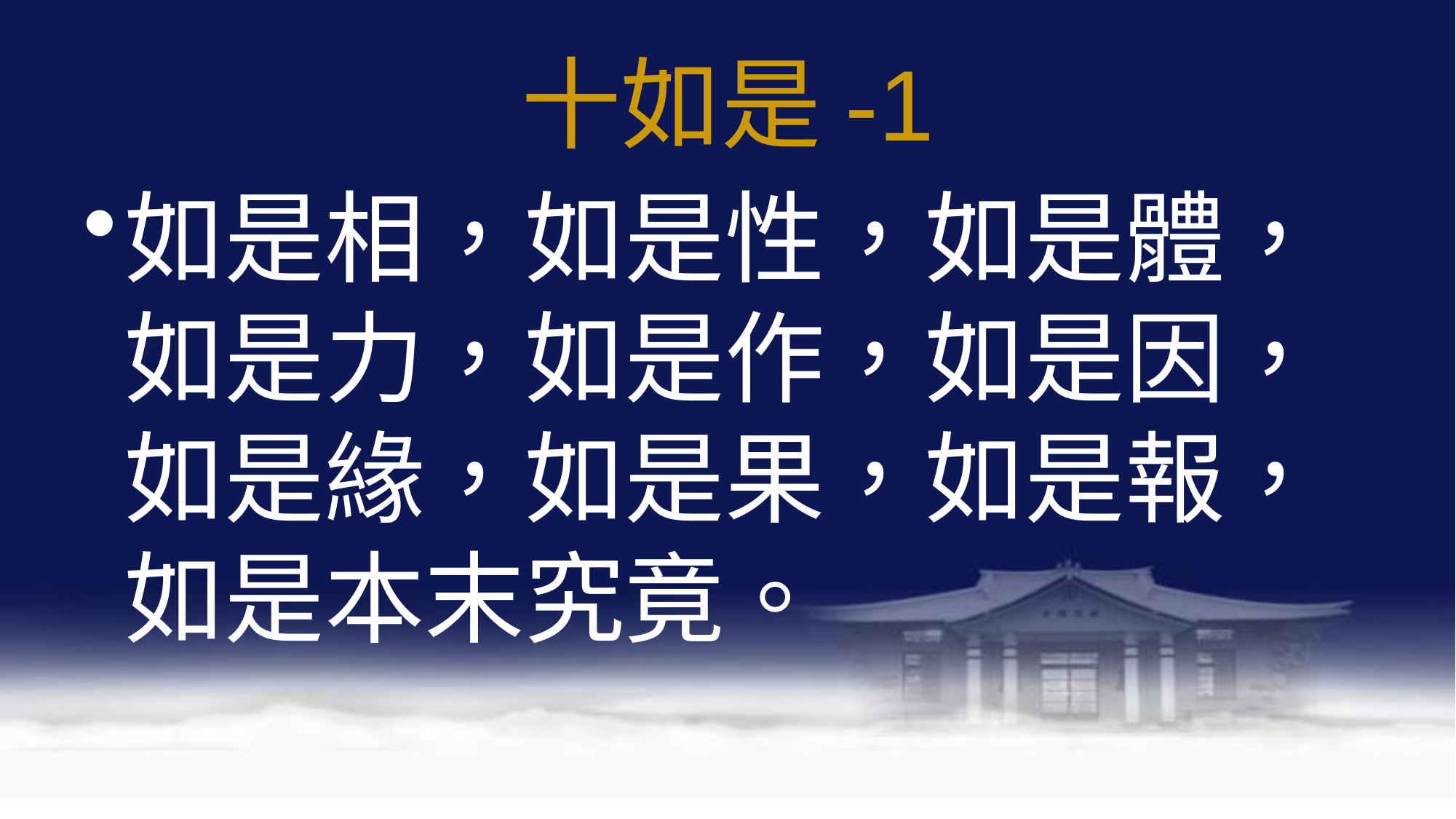

# 十如是-1
如是相，如是性，如是體，如是力，如是作，如是因，如是緣，如是果，如是報，如是本末究竟。